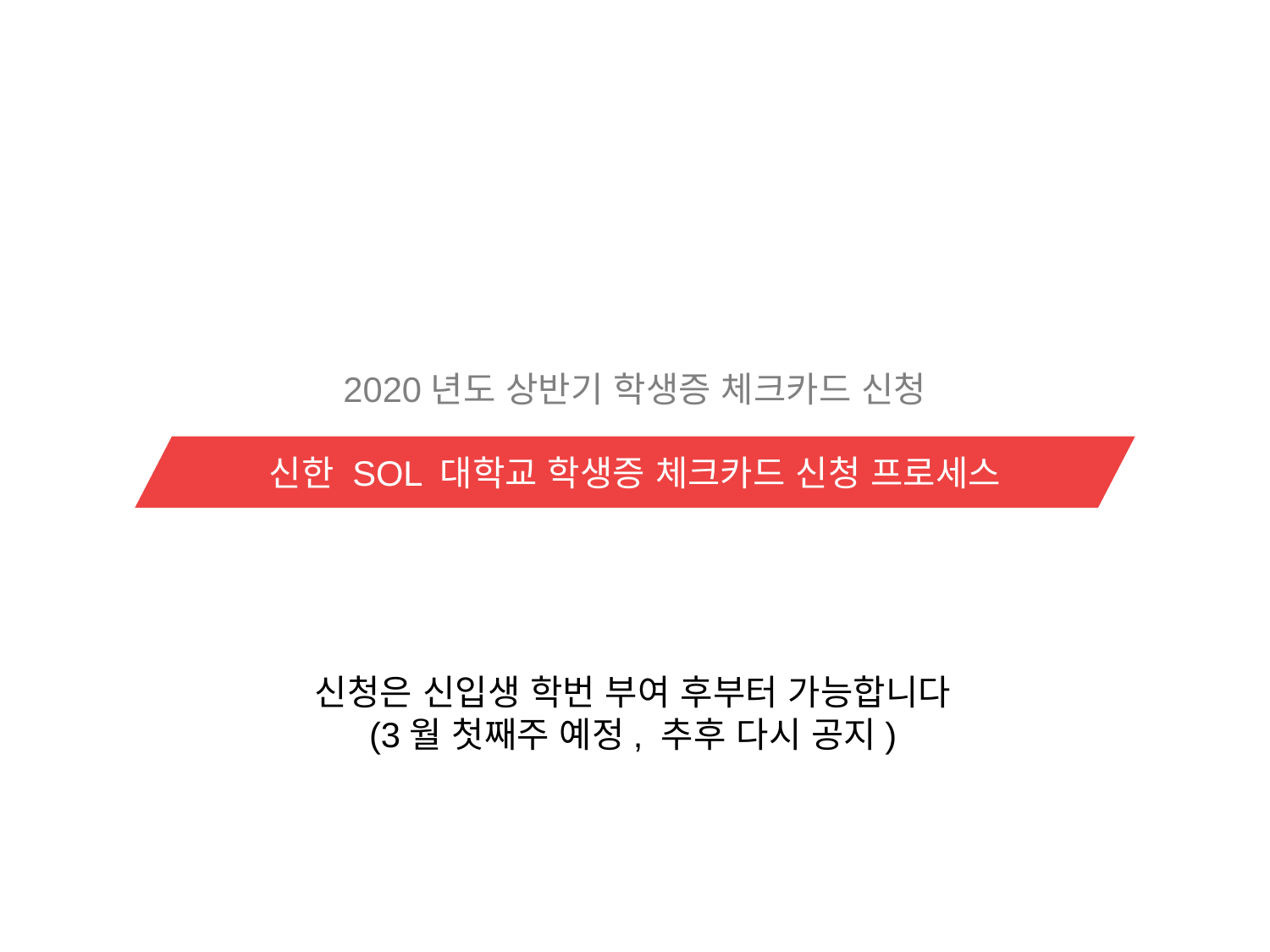

2020년도 상반기 학생증 체크카드 신청
신한 SOL 대학교 학생증 체크카드 신청 프로세스
신청은 신입생 학번 부여 후부터 가능합니다
(3월 첫째주 예정, 추후 다시 공지)